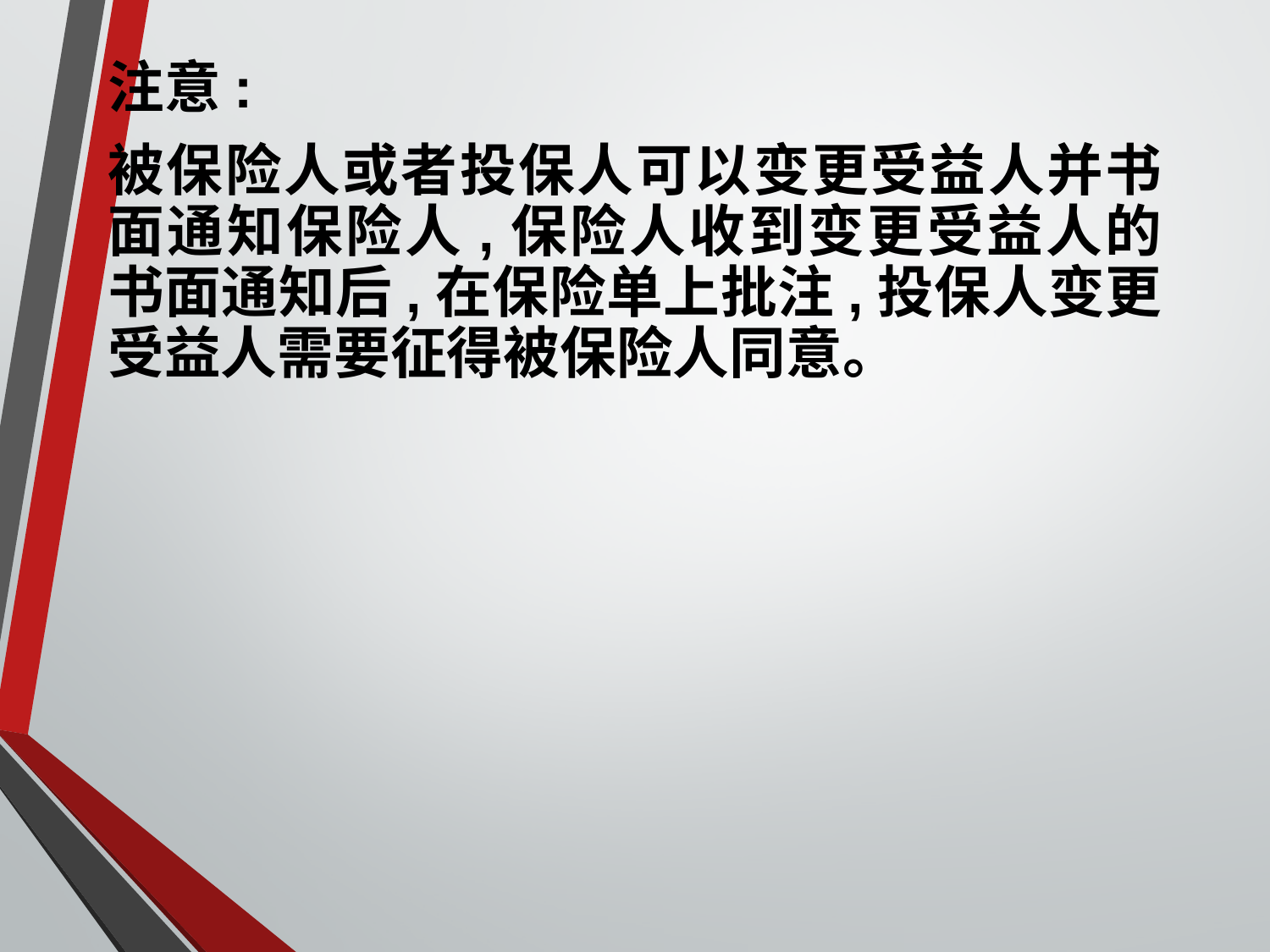

注意:
被保险人或者投保人可以变更受益人并书面通知保险人,保险人收到变更受益人的书面通知后,在保险单上批注,投保人变更受益人需要征得被保险人同意。